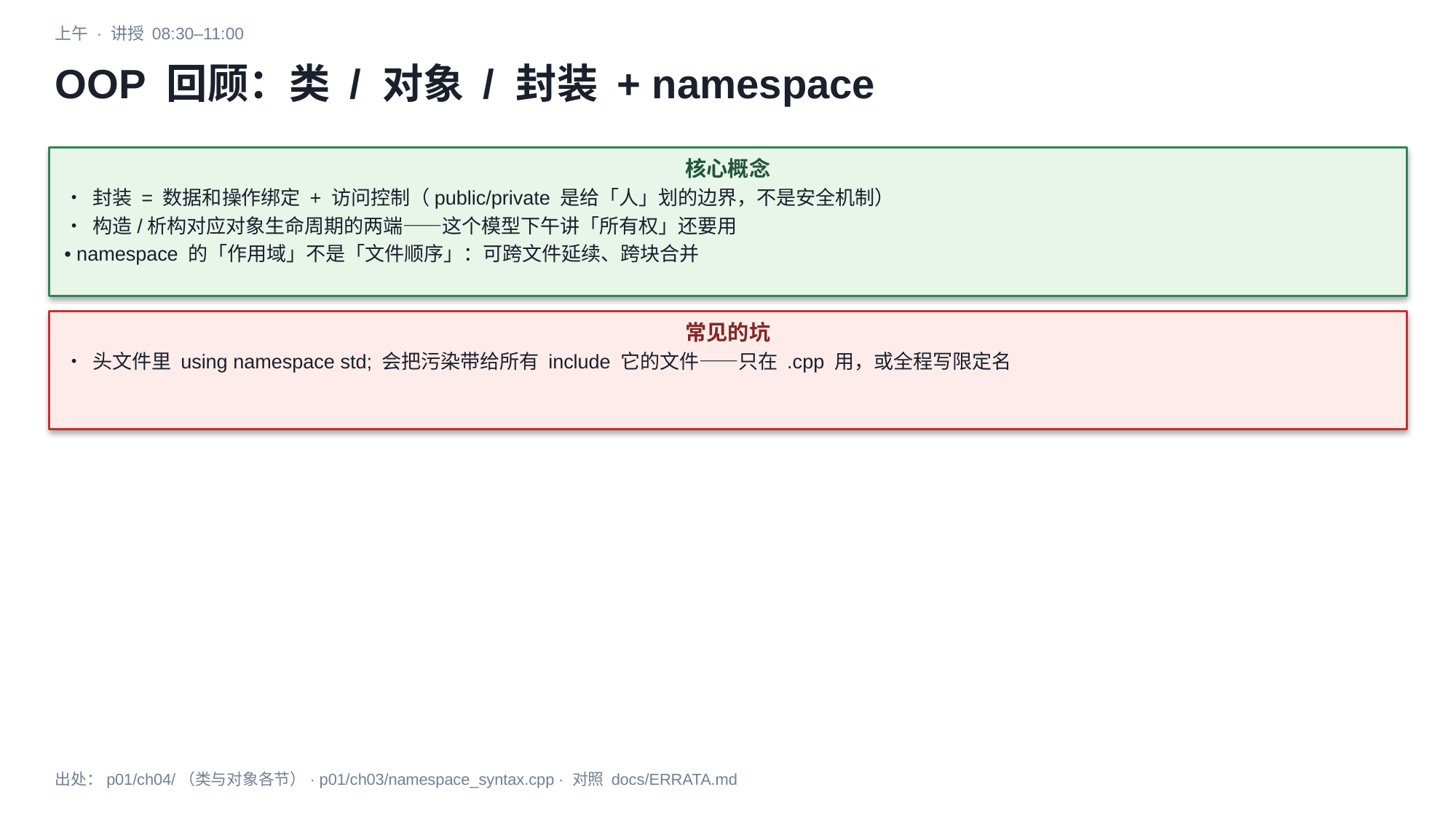

上午 · 讲授 08:30–11:00
OOP 回顾：类 / 对象 / 封装 + namespace
核心概念
• 封装 = 数据和操作绑定 + 访问控制（public/private 是给「人」划的边界，不是安全机制）
• 构造/析构对应对象生命周期的两端——这个模型下午讲「所有权」还要用
• namespace 的「作用域」不是「文件顺序」：可跨文件延续、跨块合并
常见的坑
• 头文件里 using namespace std; 会把污染带给所有 include 它的文件——只在 .cpp 用，或全程写限定名
出处：p01/ch04/（类与对象各节）· p01/ch03/namespace_syntax.cpp · 对照 docs/ERRATA.md